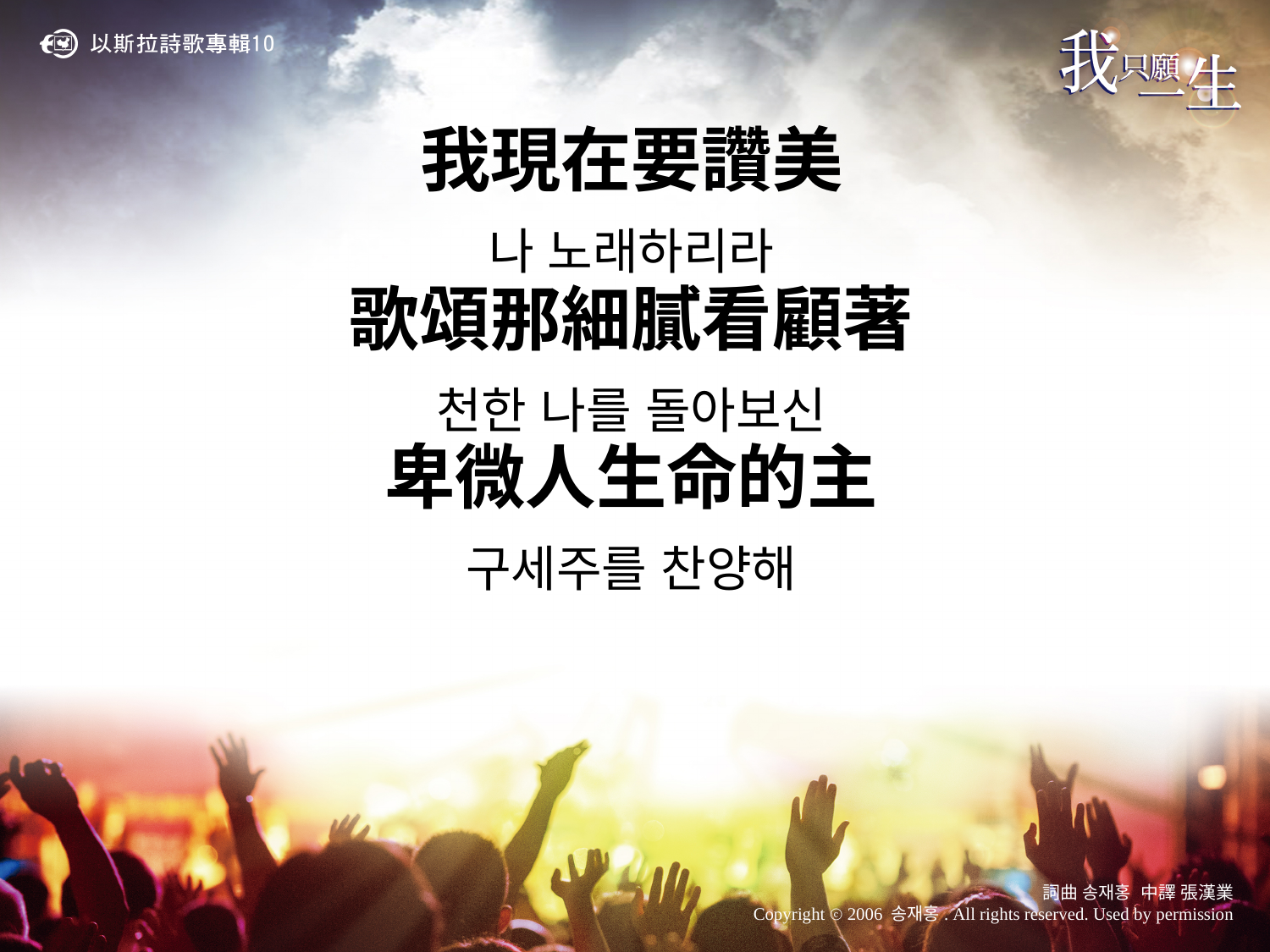

我現在要讚美
나 노래하리라
歌頌那細膩看顧著
천한 나를 돌아보신
卑微人生命的主
구세주를 찬양해
詞曲 송재홍  中譯 張漢業
Copyright ⓒ 2006 송재홍. All rights reserved. Used by permission